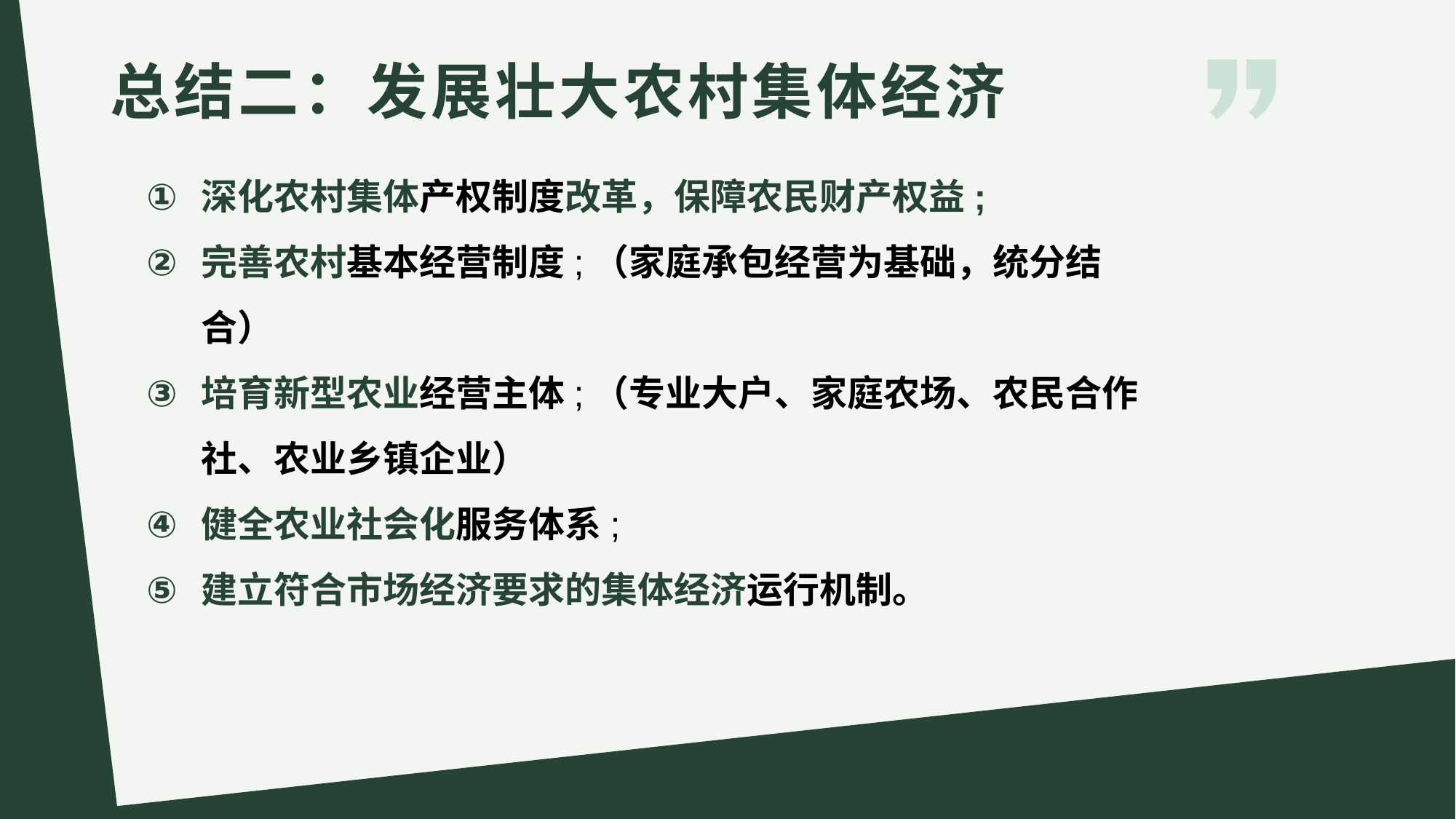

100801

总结二：发展壮大农村集体经济

深化农村集体产权制度改革，保障农民财产权益;
完善农村基本经营制度;（家庭承包经营为基础，统分结合）
培育新型农业经营主体;（专业大户、家庭农场、农民合作社、农业乡镇企业）
健全农业社会化服务体系;
建立符合市场经济要求的集体经济运行机制。